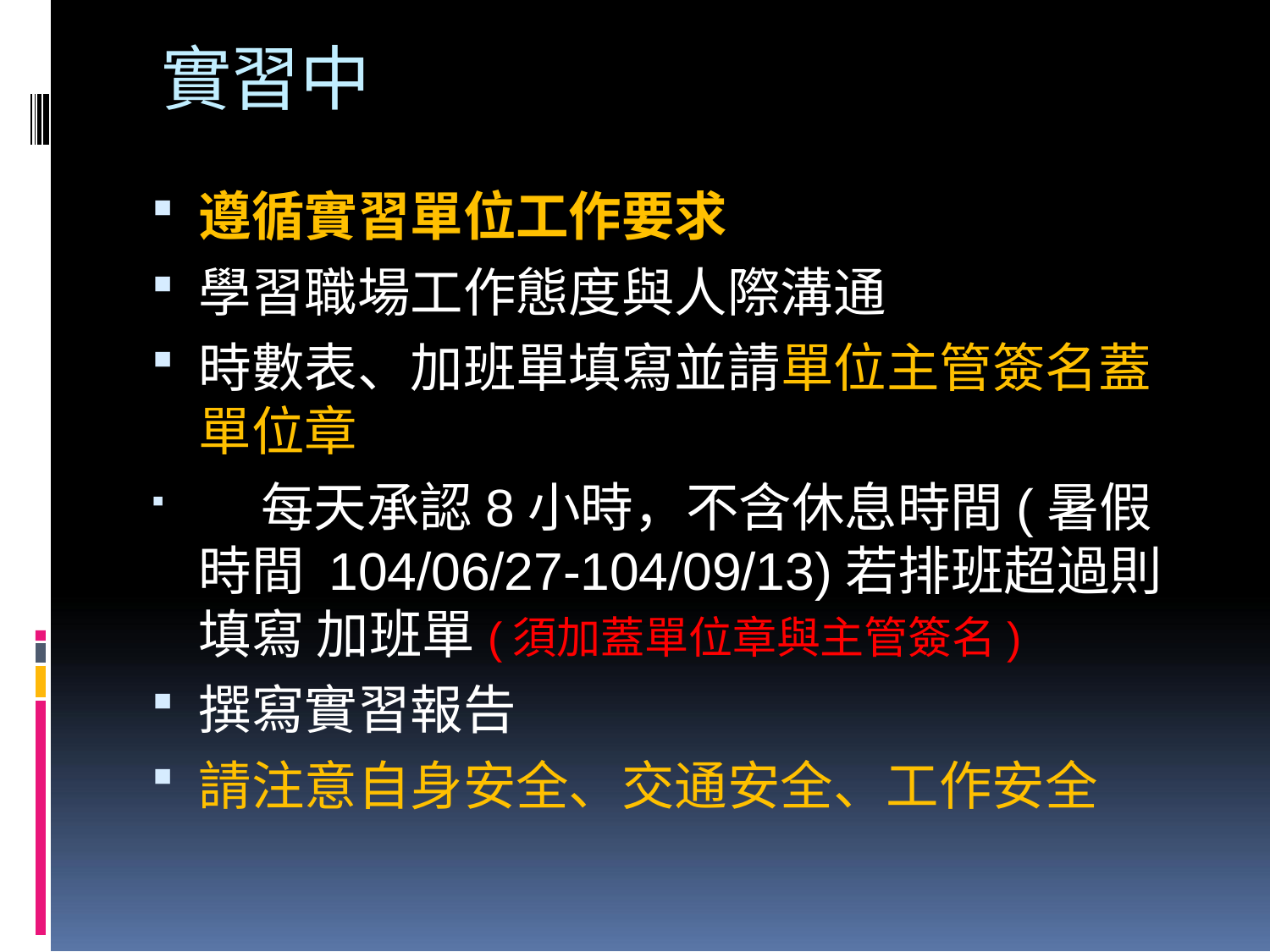

# 實習中
遵循實習單位工作要求
學習職場工作態度與人際溝通
時數表、加班單填寫並請單位主管簽名蓋 單位章
	每天承認8小時，不含休息時間(暑假時間 104/06/27-104/09/13)若排班超過則填寫 加班單(須加蓋單位章與主管簽名)
撰寫實習報告
請注意自身安全、交通安全、工作安全